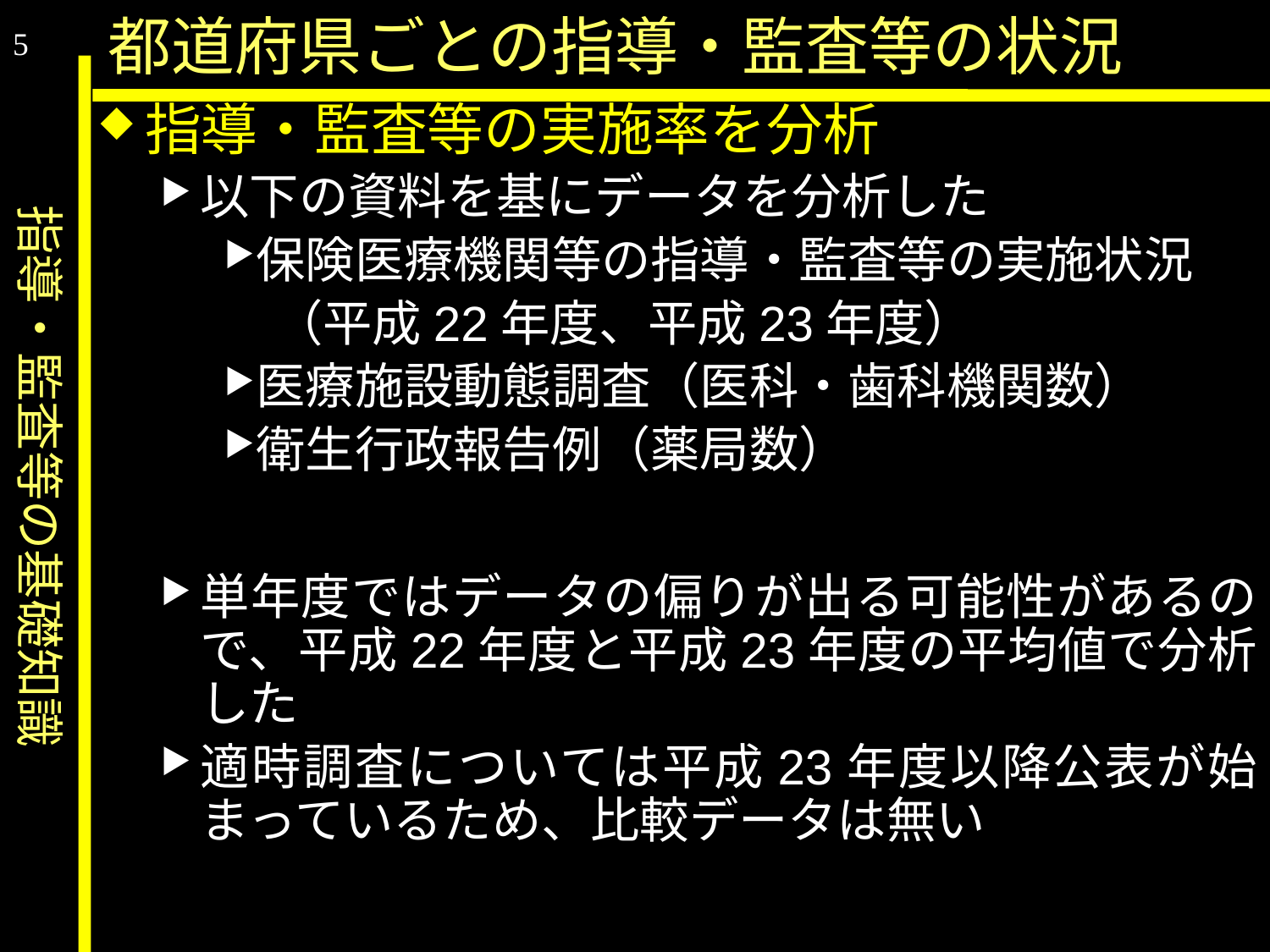

指導・監査等の基礎知識
都道府県ごとの指導・監査等の状況
5

指導・監査等の実施率を分析
以下の資料を基にデータを分析した
保険医療機関等の指導・監査等の実施状況
　（平成22年度、平成23年度）
医療施設動態調査（医科・歯科機関数）
衛生行政報告例（薬局数）

単年度ではデータの偏りが出る可能性があるので、平成22年度と平成23年度の平均値で分析した
適時調査については平成23年度以降公表が始まっているため、比較データは無い